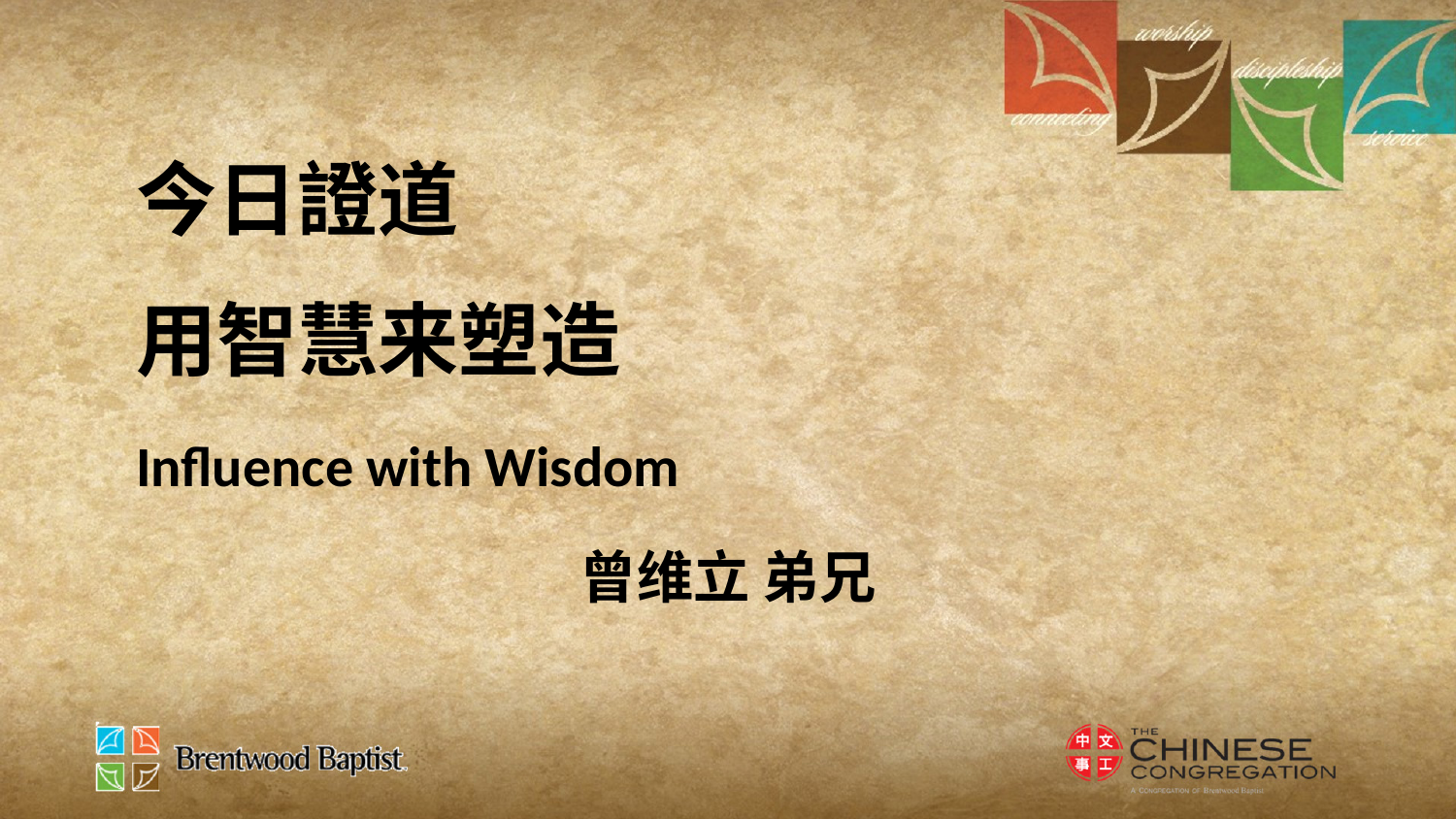

今日證道

用智慧来塑造

Influence with Wisdom

曾维立 弟兄